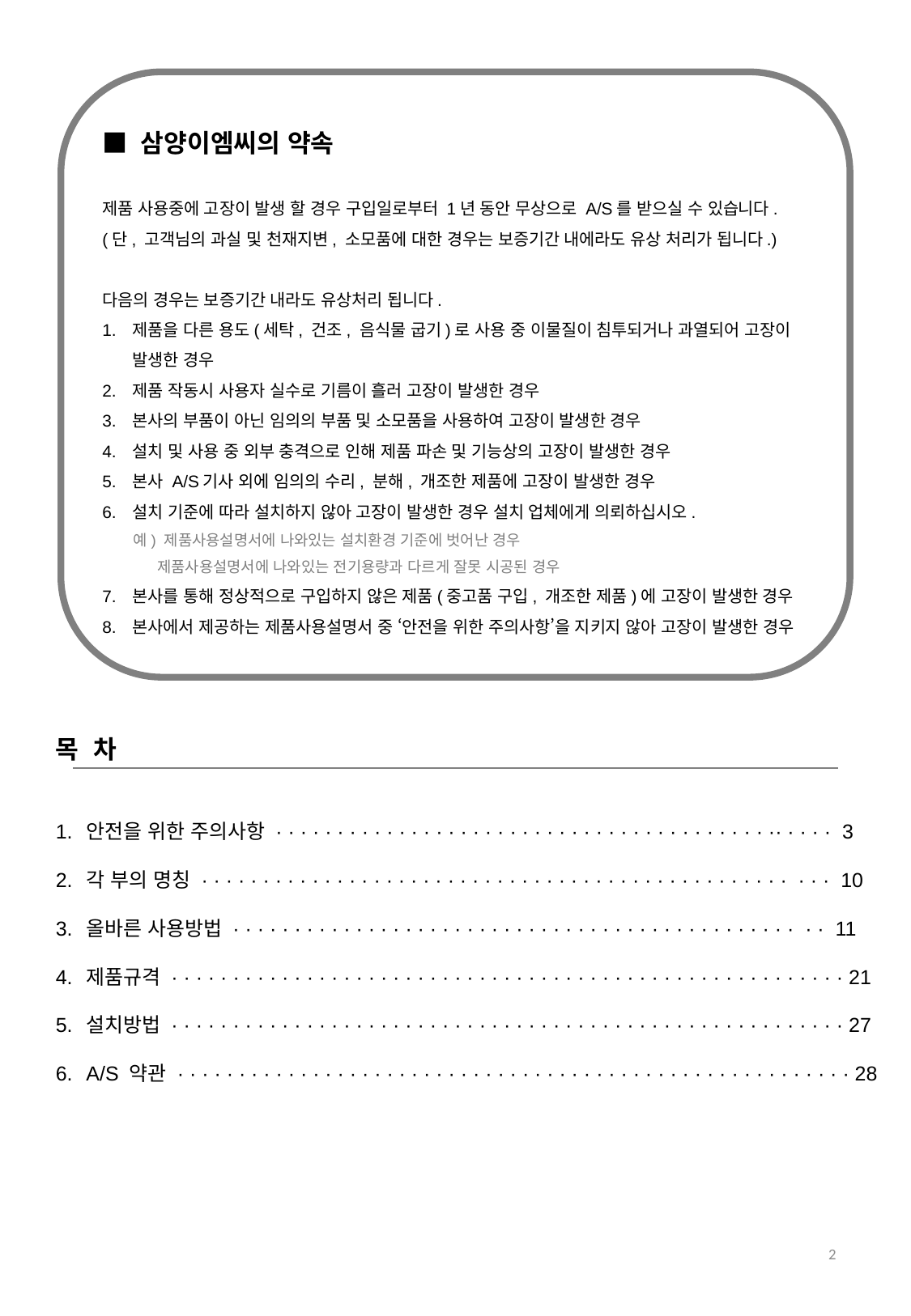

■ 삼양이엠씨의 약속

제품 사용중에 고장이 발생 할 경우 구입일로부터 1년 동안 무상으로 A/S를 받으실 수 있습니다.
(단, 고객님의 과실 및 천재지변, 소모품에 대한 경우는 보증기간 내에라도 유상 처리가 됩니다.)

다음의 경우는 보증기간 내라도 유상처리 됩니다.
제품을 다른 용도(세탁, 건조, 음식물 굽기)로 사용 중 이물질이 침투되거나 과열되어 고장이 발생한 경우
제품 작동시 사용자 실수로 기름이 흘러 고장이 발생한 경우
본사의 부품이 아닌 임의의 부품 및 소모품을 사용하여 고장이 발생한 경우
설치 및 사용 중 외부 충격으로 인해 제품 파손 및 기능상의 고장이 발생한 경우
본사 A/S기사 외에 임의의 수리, 분해, 개조한 제품에 고장이 발생한 경우
설치 기준에 따라 설치하지 않아 고장이 발생한 경우 설치 업체에게 의뢰하십시오.
예) 제품사용설명서에 나와있는 설치환경 기준에 벗어난 경우
제품사용설명서에 나와있는 전기용량과 다르게 잘못 시공된 경우
본사를 통해 정상적으로 구입하지 않은 제품(중고품 구입, 개조한 제품)에 고장이 발생한 경우
본사에서 제공하는 제품사용설명서 중 ‘안전을 위한 주의사항’을 지키지 않아 고장이 발생한 경우
목  차

안전을 위한 주의사항 · · · · · · · · · · · · · · · · · · · · · · · · · · · · · · · · · · · · · · · · ·· · · · ·  3
각 부의 명칭 · · · · · · · · · · · · · · · · · · · · · · · · · · · · · · · · · · · · · · · · · · · · · · · ·  · · ·  10
올바른 사용방법 · · · · · · · · · · · · · · · · · · · · · · · · · · · · · · · · · · · · · · · · · · · · · ·  · ·  11
제품규격 · · · · · · · · · · · · · · · · · · · · · · · · · · · · · · · · · · · · · · · · · · · · · · · · · · · · · · · 21
설치방법 · · · · · · · · · · · · · · · · · · · · · · · · · · · · · · · · · · · · · · · · · · · · · · · · · · · · · · · 27
A/S 약관 · · · · · · · · · · · · · · · · · · · · · · · · · · · · · · · · · · · · · · · · · · · · · · · · · · · · · · · 28

2